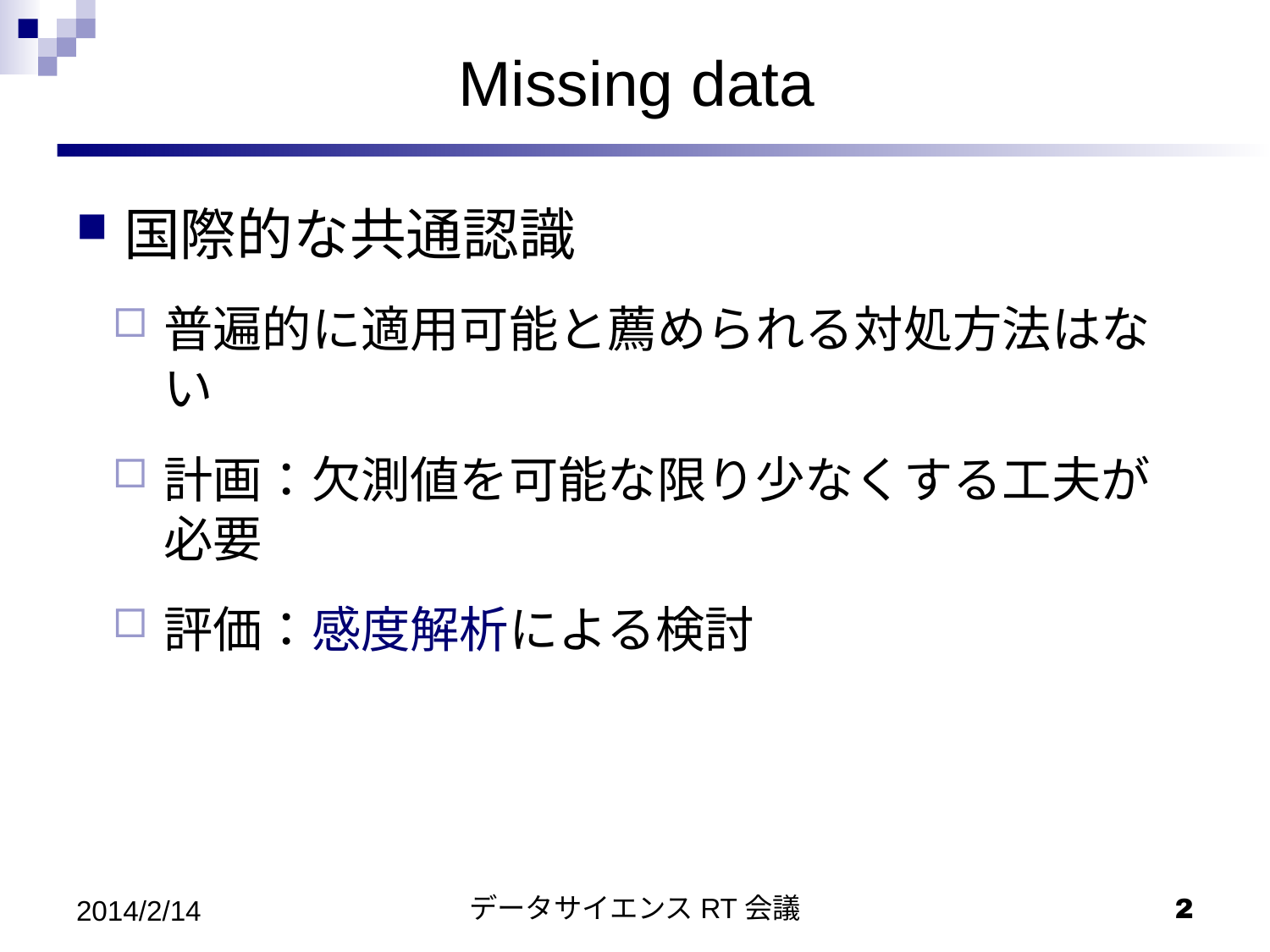

# Missing data
国際的な共通認識
普遍的に適用可能と薦められる対処方法はない
計画：欠測値を可能な限り少なくする工夫が必要
評価：感度解析による検討

2014/2/14
データサイエンスRT会議
2